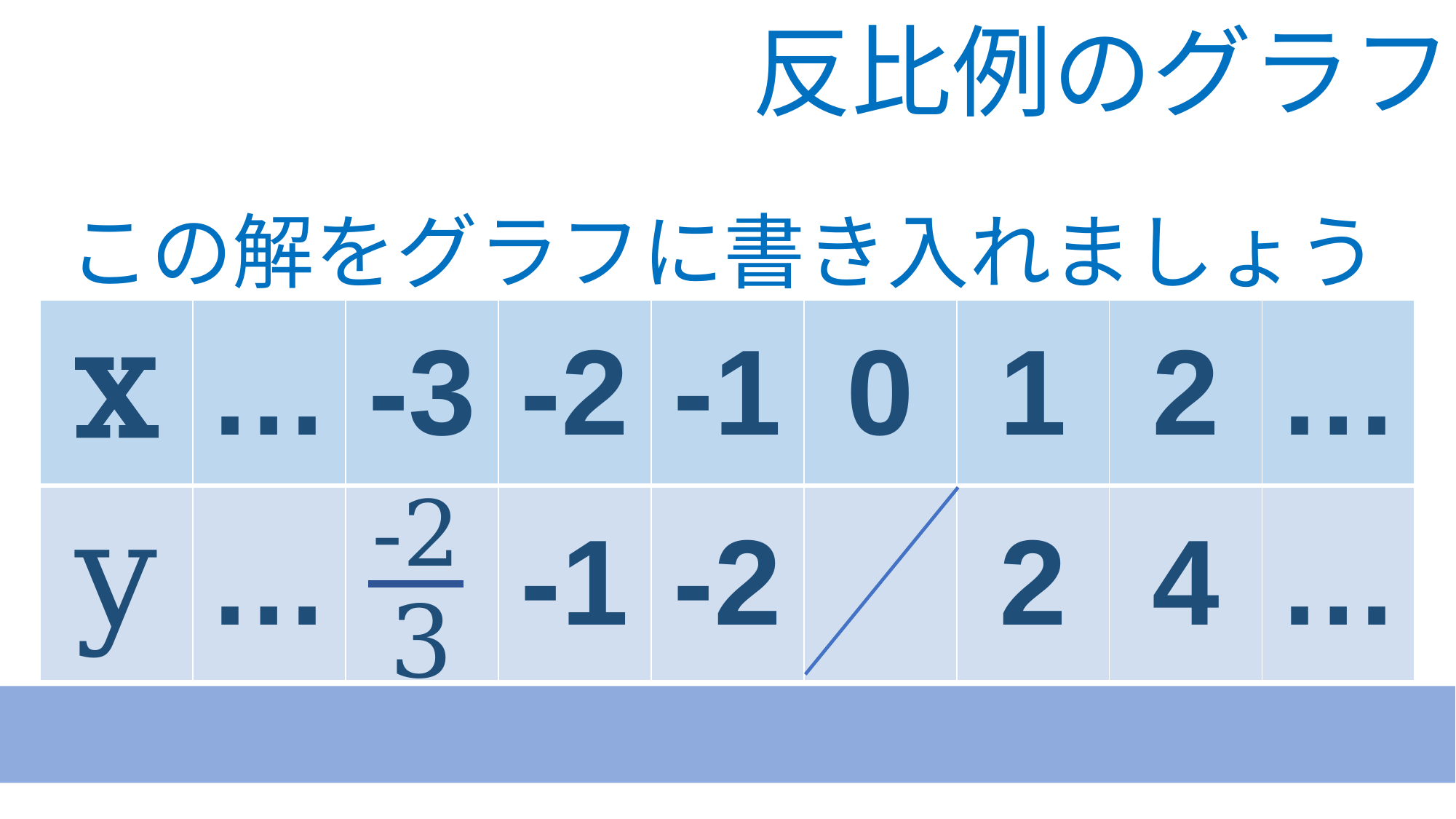

反比例のグラフ

この解をグラフに書き入れましょう
| x | … | -3 | -2 | -1 | 0 | 1 | 2 | … |
| --- | --- | --- | --- | --- | --- | --- | --- | --- |
| y | … |  | -1 | -2 |  | 2 | 4 | … |
-2
3